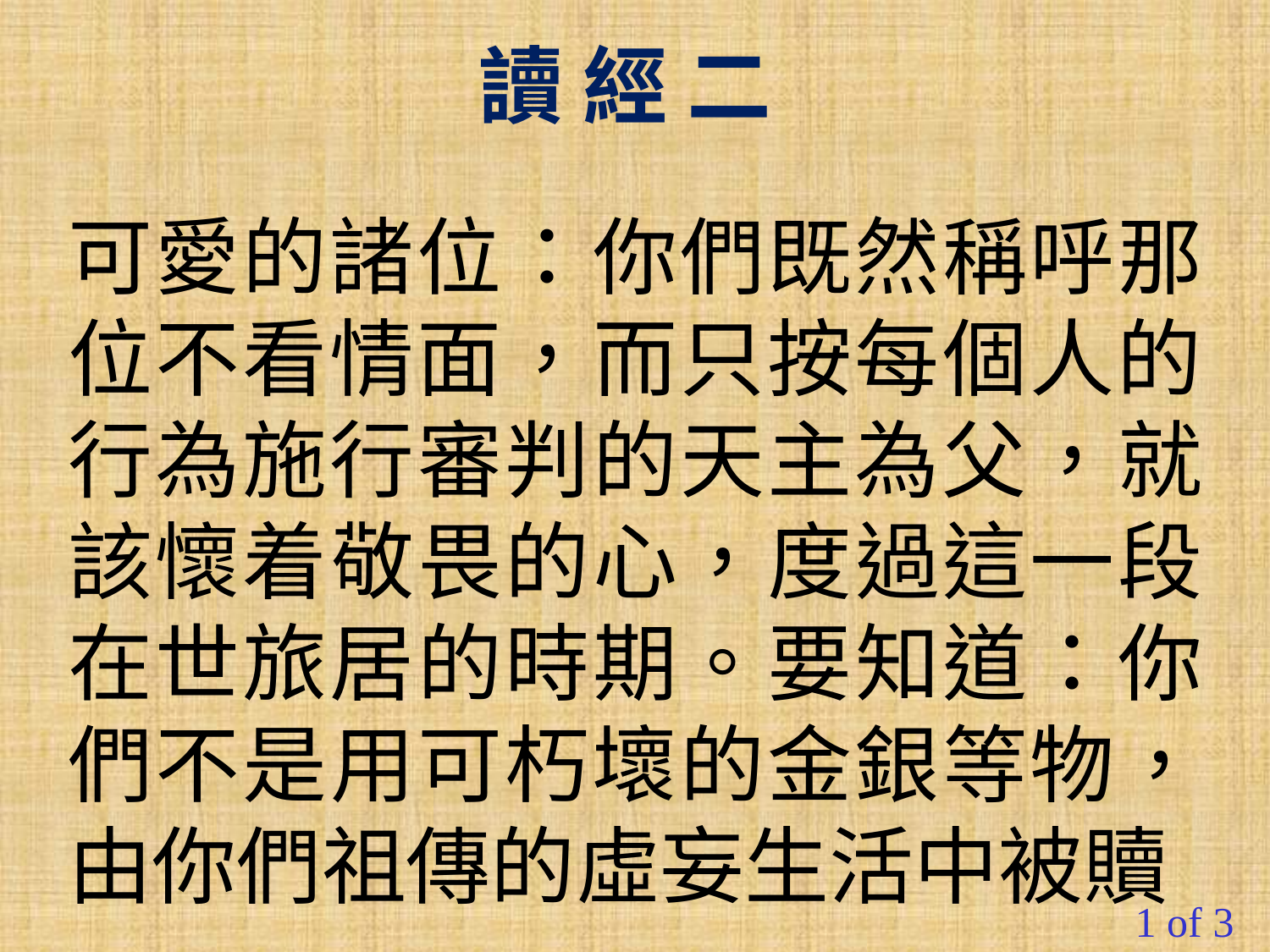

讀 經 二

可愛的諸位：你們既然稱呼那位不看情面，而只按每個人的行為施行審判的天主為父，就該懷着敬畏的心，度過這一段在世旅居的時期。要知道：你們不是用可朽壞的金銀等物，由你們祖傳的虛妄生活中被贖
1 of 3